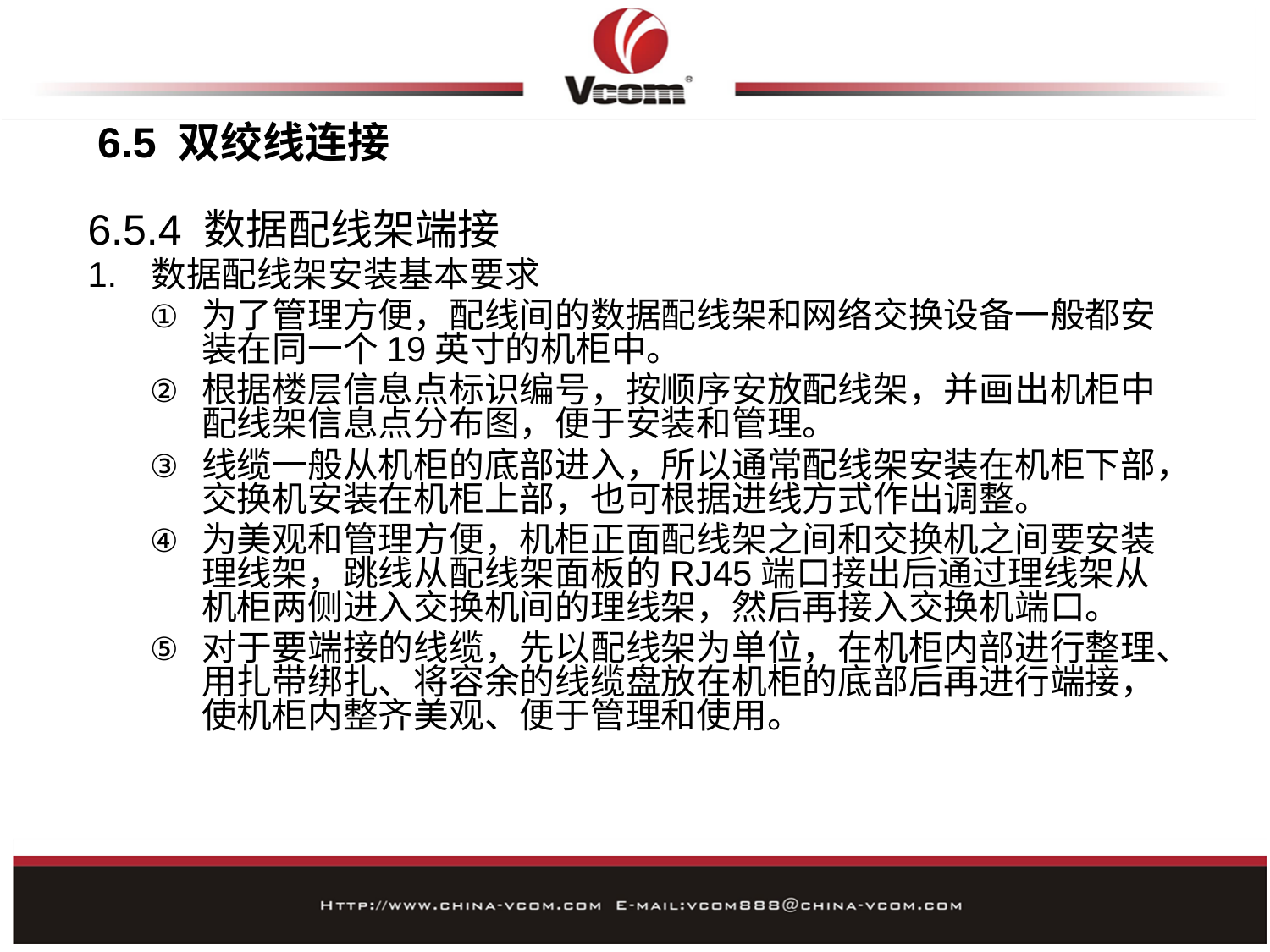

# 6.5 双绞线连接
6.5.4 数据配线架端接
数据配线架安装基本要求
为了管理方便，配线间的数据配线架和网络交换设备一般都安装在同一个19英寸的机柜中。
根据楼层信息点标识编号，按顺序安放配线架，并画出机柜中配线架信息点分布图，便于安装和管理。
线缆一般从机柜的底部进入，所以通常配线架安装在机柜下部，交换机安装在机柜上部，也可根据进线方式作出调整。
为美观和管理方便，机柜正面配线架之间和交换机之间要安装理线架，跳线从配线架面板的RJ45端口接出后通过理线架从机柜两侧进入交换机间的理线架，然后再接入交换机端口。
对于要端接的线缆，先以配线架为单位，在机柜内部进行整理、用扎带绑扎、将容余的线缆盘放在机柜的底部后再进行端接，使机柜内整齐美观、便于管理和使用。